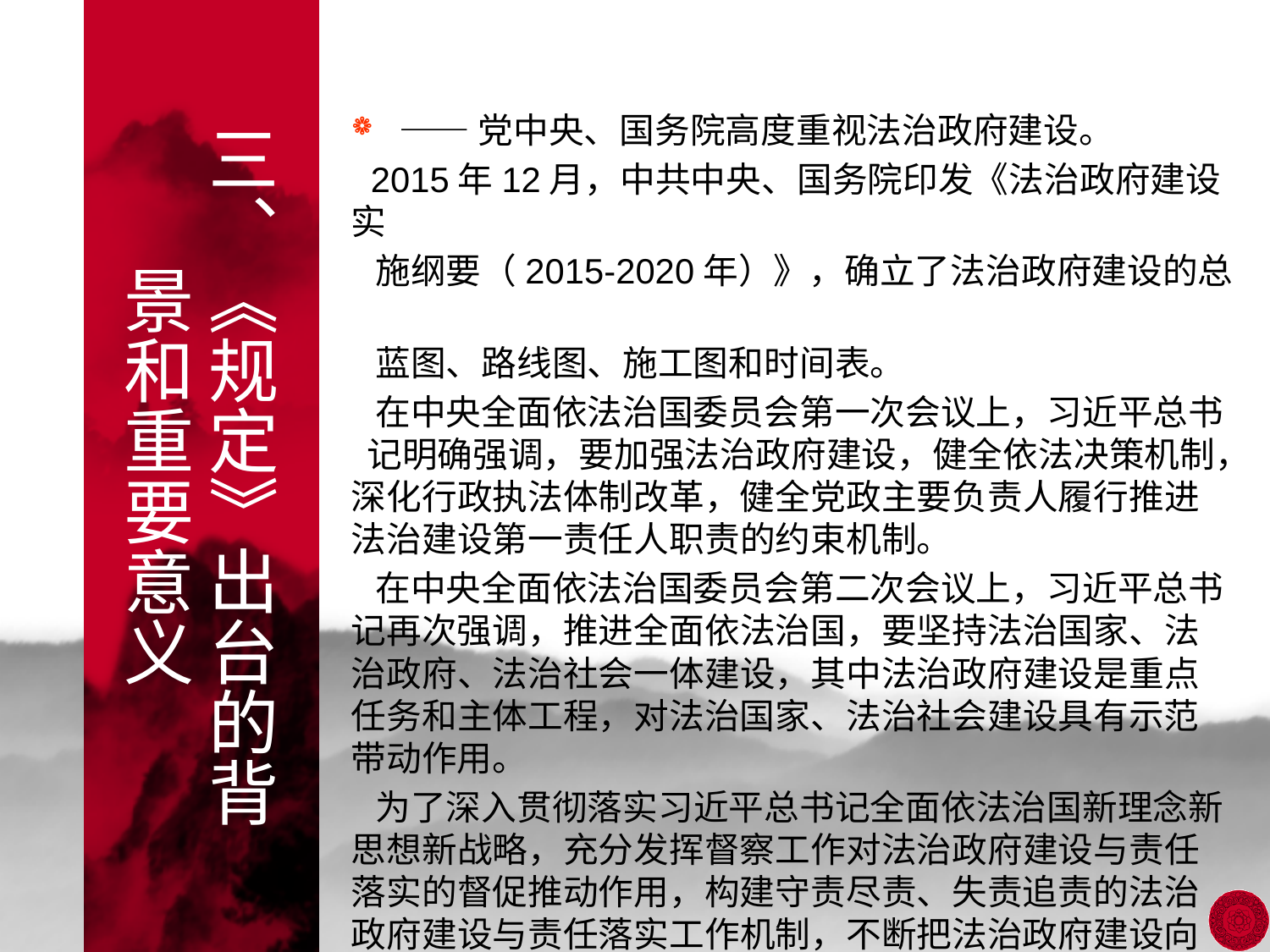

——党中央、国务院高度重视法治政府建设。
  2015年12月，中共中央、国务院印发《法治政府建设实
  施纲要（2015-2020年）》，确立了法治政府建设的总
  蓝图、路线图、施工图和时间表。
  在中央全面依法治国委员会第一次会议上，习近平总书    记明确强调，要加强法治政府建设，健全依法决策机制，深化行政执法体制改革，健全党政主要负责人履行推进法治建设第一责任人职责的约束机制。
  在中央全面依法治国委员会第二次会议上，习近平总书记再次强调，推进全面依法治国，要坚持法治国家、法治政府、法治社会一体建设，其中法治政府建设是重点任务和主体工程，对法治国家、法治社会建设具有示范带动作用。
  为了深入贯彻落实习近平总书记全面依法治国新理念新思想新战略，充分发挥督察工作对法治政府建设与责任落实的督促推动作用，构建守责尽责、失责追责的法治政府建设与责任落实工作机制，不断把法治政府建设向纵深推进，出台了《规定》。
# 三、《规定》出台的背景和重要意义